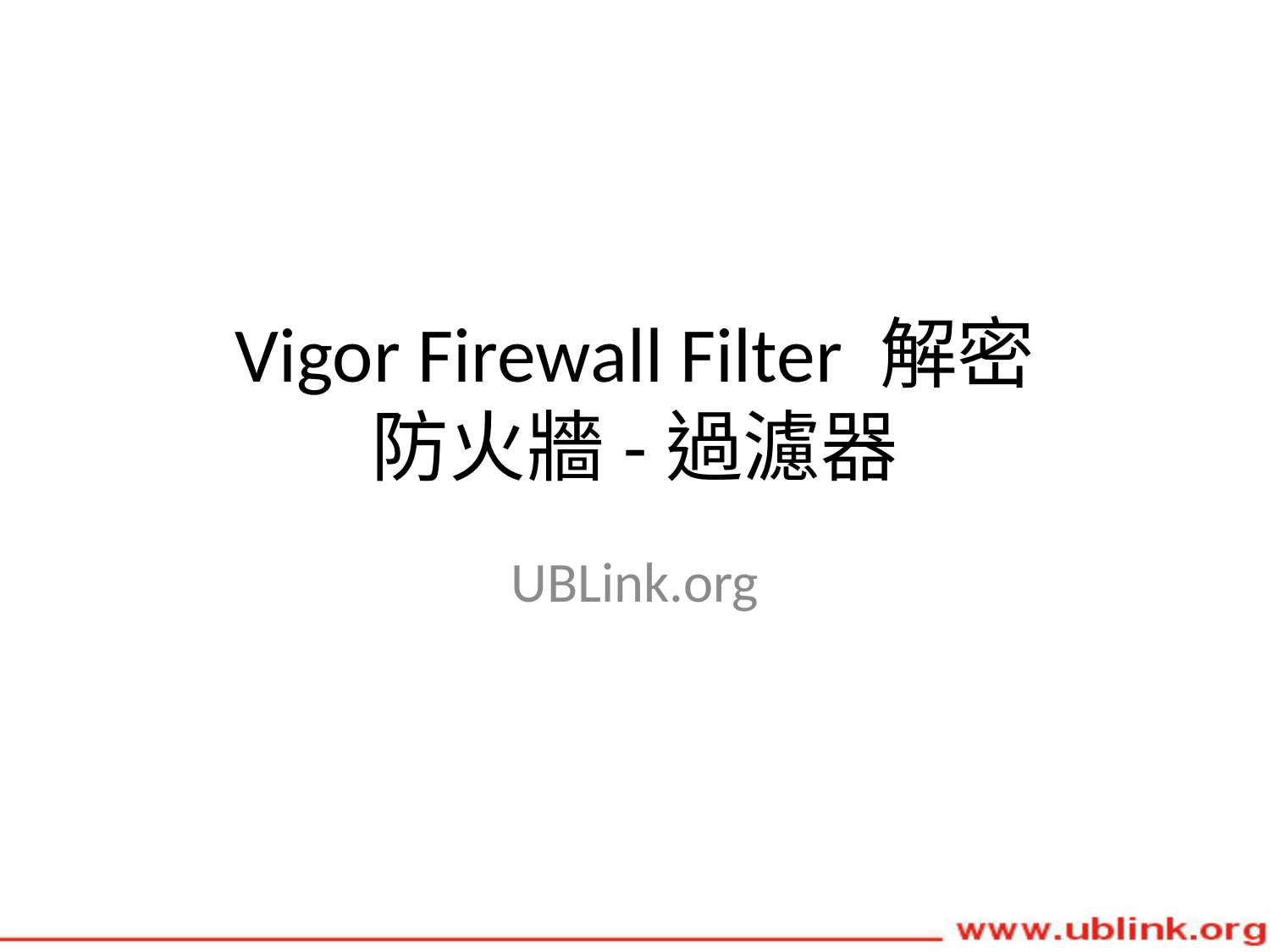

# Vigor Firewall Filter 解密 防火牆-過濾器
UBLink.org